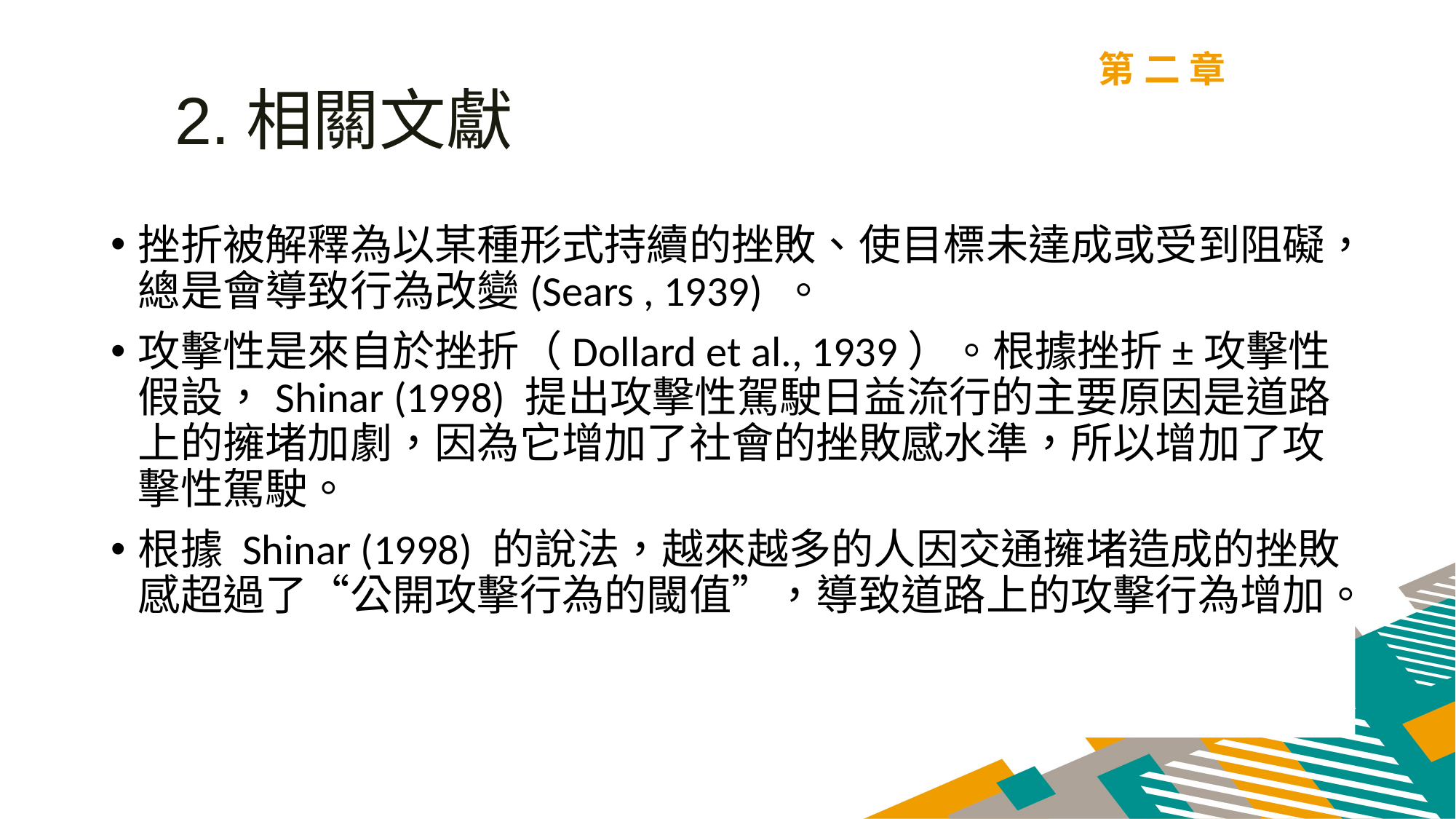

第二章
2.相關文獻
挫折被解釋為以某種形式持續的挫敗、使目標未達成或受到阻礙，總是會導致行為改變(Sears , 1939) 。
攻擊性是來自於挫折（Dollard et al., 1939）。根據挫折±攻擊性假設，Shinar (1998) 提出攻擊性駕駛日益流行的主要原因是道路上的擁堵加劇，因為它增加了社會的挫敗感水準，所以增加了攻擊性駕駛。
根據 Shinar (1998) 的說法，越來越多的人因交通擁堵造成的挫敗感超過了“公開攻擊行為的閾值”，導致道路上的攻擊行為增加。